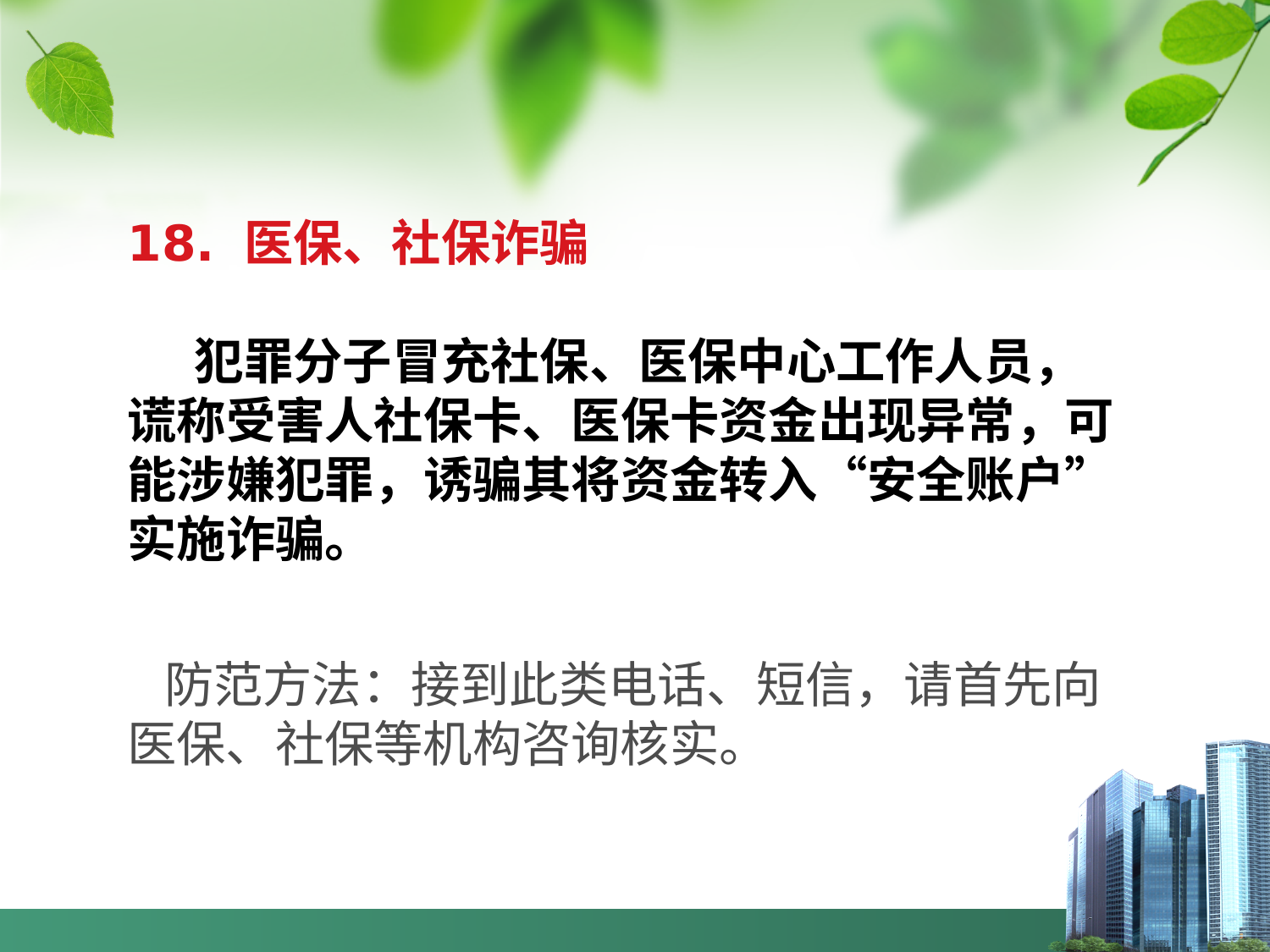

# 18. 医保、社保诈骗 犯罪分子冒充社保、医保中心工作人员，谎称受害人社保卡、医保卡资金出现异常，可能涉嫌犯罪，诱骗其将资金转入“安全账户”实施诈骗。
1
防范方法：接到此类电话、短信，请首先向医保、社保等机构咨询核实。